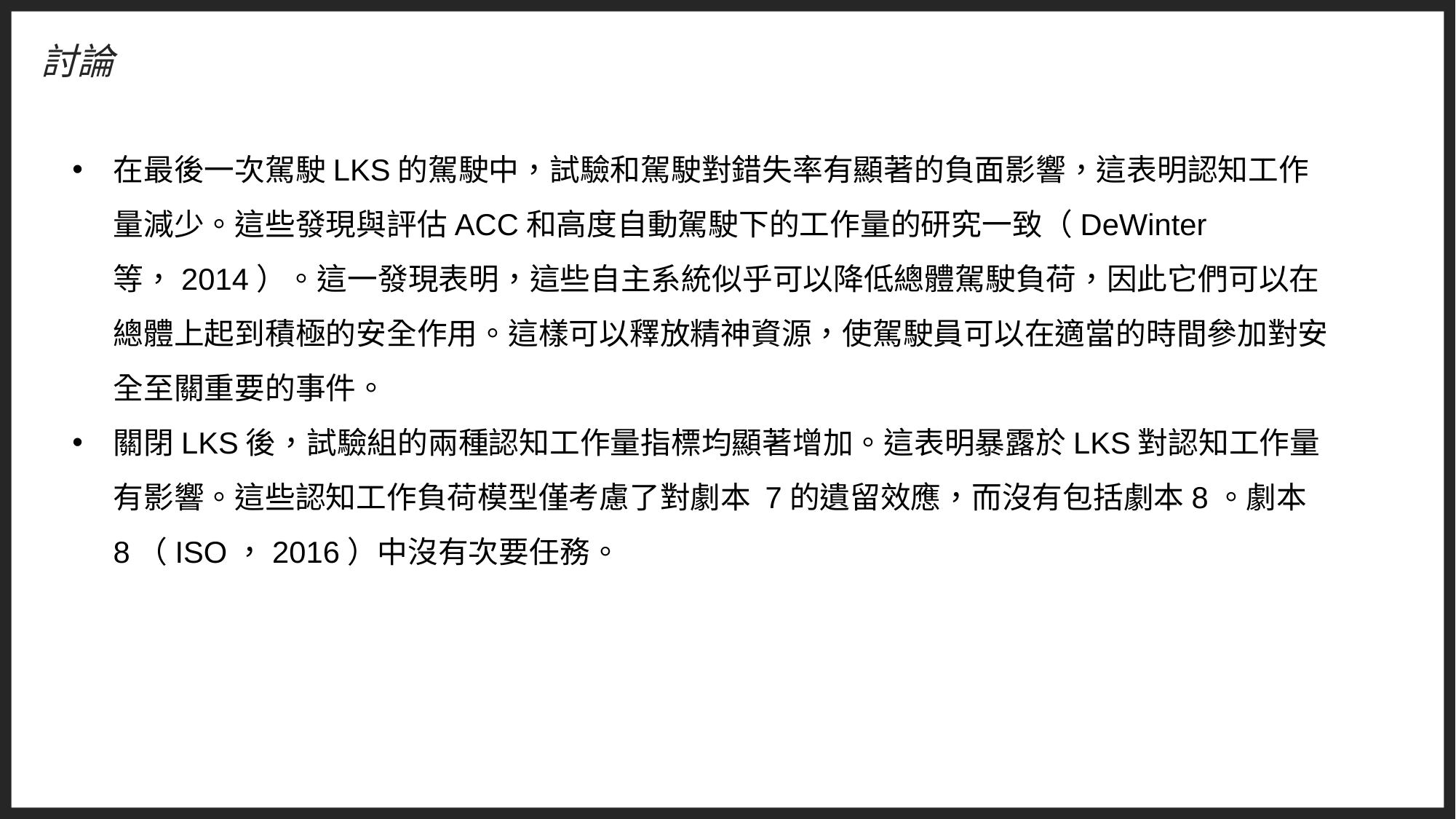

討論
在最後一次駕駛LKS的駕駛中，試驗和駕駛對錯失率有顯著的負面影響，這表明認知工作量減少。這些發現與評估ACC和高度自動駕駛下的工作量的研究一致（DeWinter等，2014）。這一發現表明，這些自主系統似乎可以降低總體駕駛負荷，因此它們可以在總體上起到積極的安全作用。這樣可以釋放精神資源，使駕駛員可以在適當的時間參加對安全至關重要的事件。
關閉LKS後，試驗組的兩種認知工作量指標均顯著增加。這表明暴露於LKS對認知工作量有影響。這些認知工作負荷模型僅考慮了對劇本 7的遺留效應，而沒有包括劇本8。劇本8（ISO，2016）中沒有次要任務。